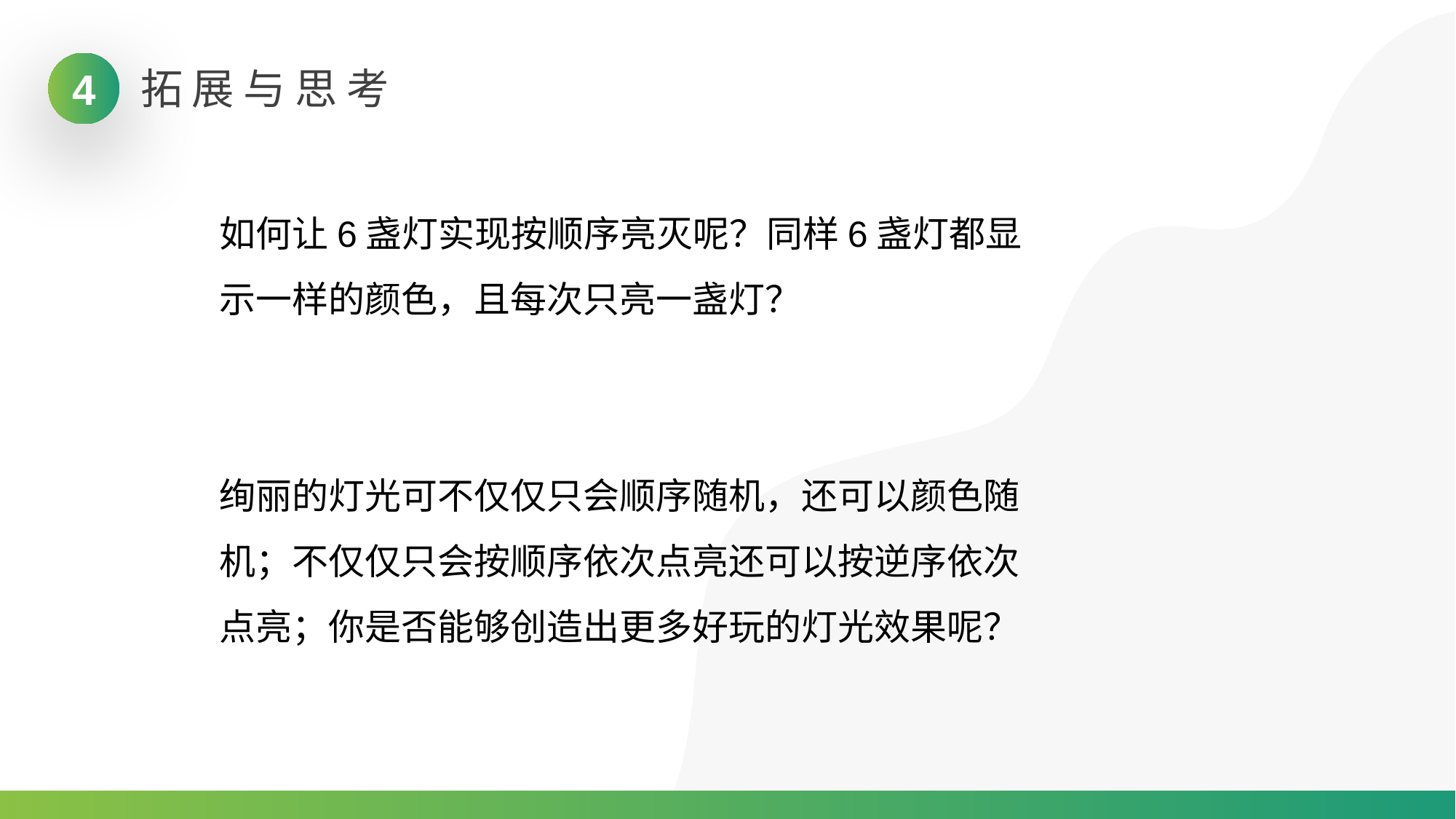

拓展与思考
4
如何让6盏灯实现按顺序亮灭呢？同样6盏灯都显示一样的颜色，且每次只亮一盏灯？

绚丽的灯光可不仅仅只会顺序随机，还可以颜色随机；不仅仅只会按顺序依次点亮还可以按逆序依次点亮；你是否能够创造出更多好玩的灯光效果呢？